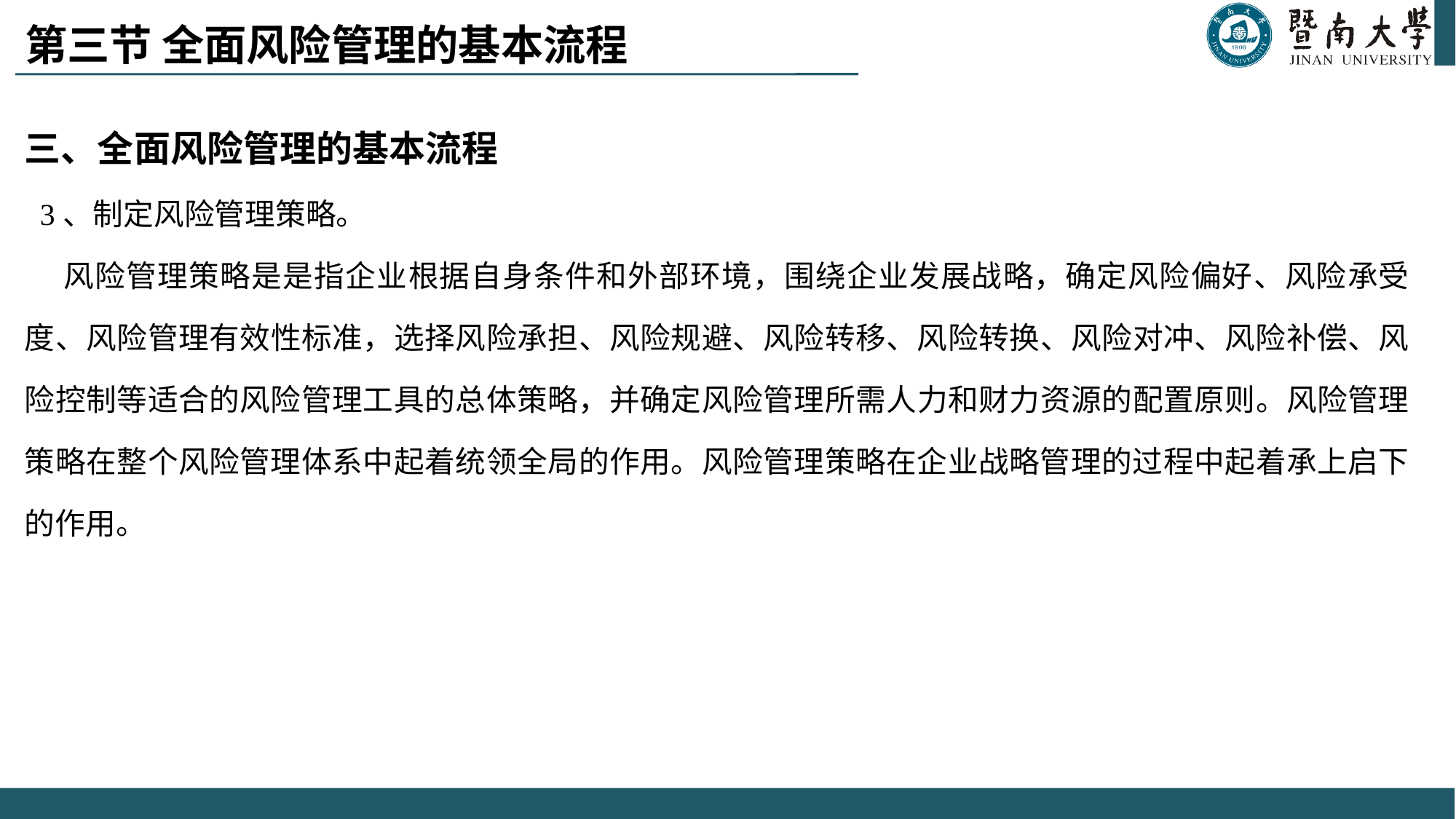

# 第三节 全面风险管理的基本流程
三、全面风险管理的基本流程
  3、制定风险管理策略。
    风险管理策略是是指企业根据自身条件和外部环境，围绕企业发展战略，确定风险偏好、风险承受度、风险管理有效性标准，选择风险承担、风险规避、风险转移、风险转换、风险对冲、风险补偿、风险控制等适合的风险管理工具的总体策略，并确定风险管理所需人力和财力资源的配置原则。风险管理策略在整个风险管理体系中起着统领全局的作用。风险管理策略在企业战略管理的过程中起着承上启下的作用。